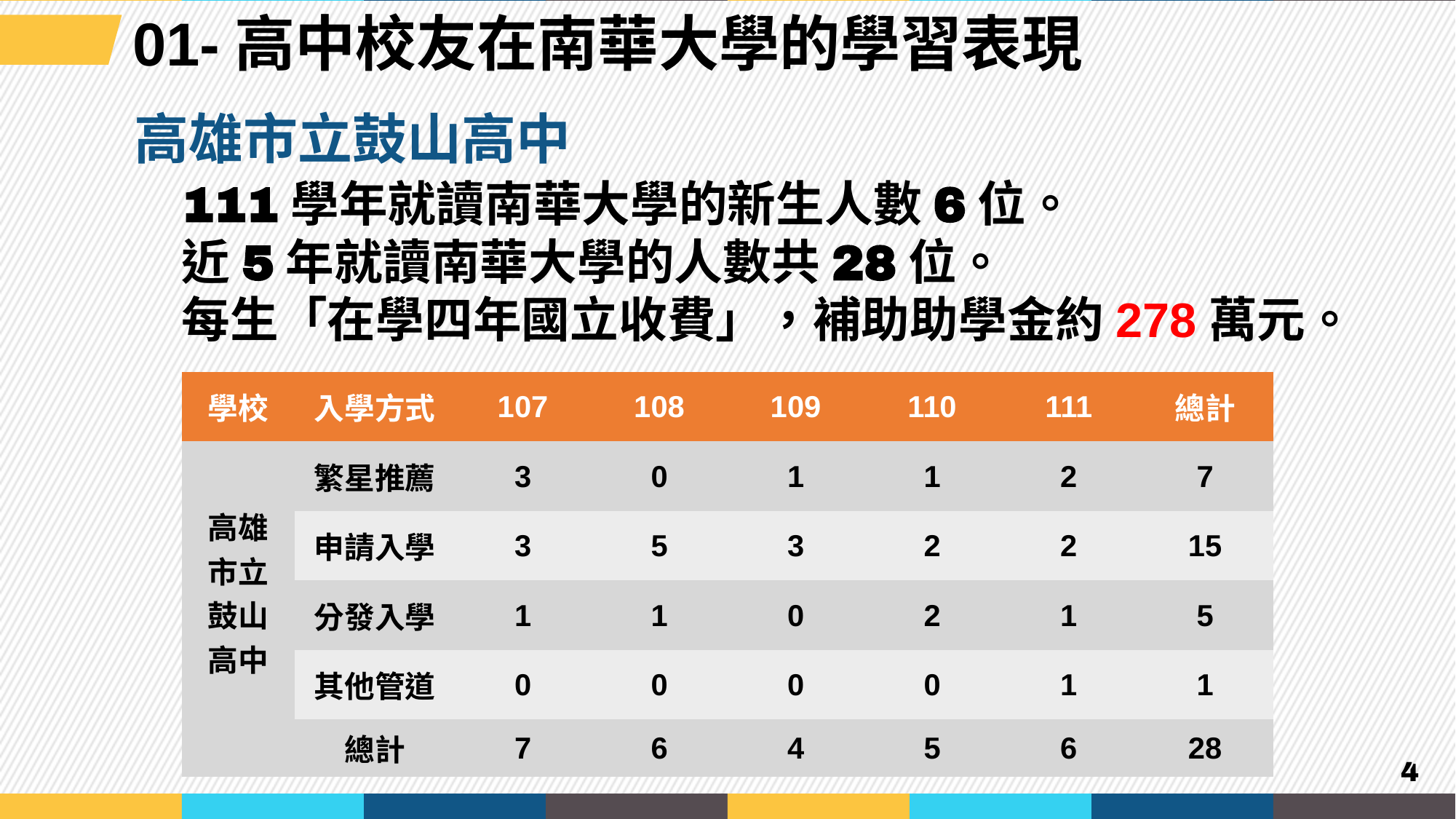

01-高中校友在南華大學的學習表現

高雄市立鼓山高中
111學年就讀南華大學的新生人數6位。
近5年就讀南華大學的人數共28位。
每生「在學四年國立收費」，補助助學金約278萬元。
| 學校 | 入學方式 | 107 | 108 | 109 | 110 | 111 | 總計 |
| --- | --- | --- | --- | --- | --- | --- | --- |
| 高雄 市立 鼓山 高中 | 繁星推薦 | 3 | 0 | 1 | 1 | 2 | 7 |
|  | 申請入學 | 3 | 5 | 3 | 2 | 2 | 15 |
|  | 分發入學 | 1 | 1 | 0 | 2 | 1 | 5 |
|  | 其他管道 | 0 | 0 | 0 | 0 | 1 | 1 |
|  | 總計 | 7 | 6 | 4 | 5 | 6 | 28 |